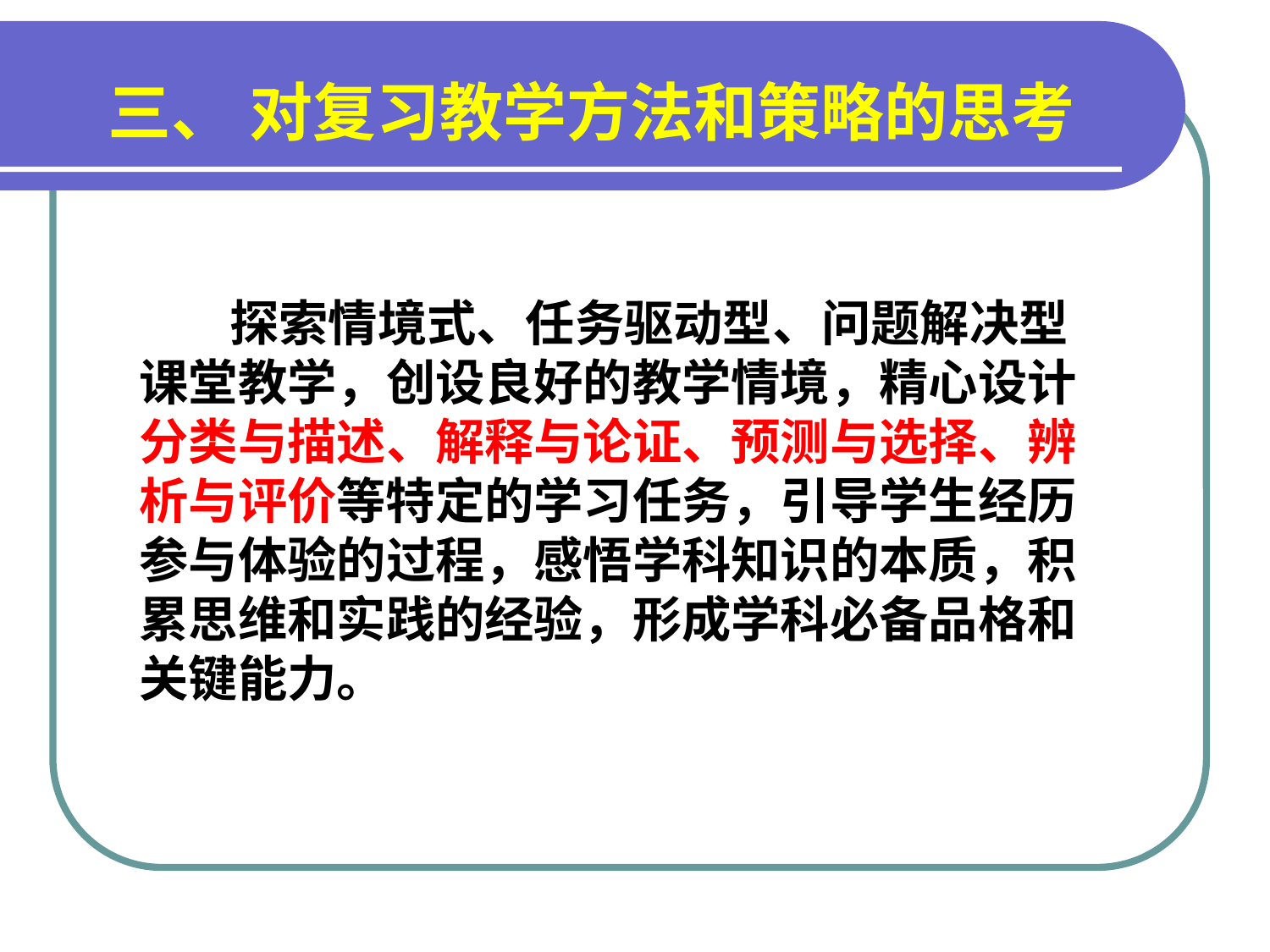

三、 对复习教学方法和策略的思考
       探索情境式、任务驱动型、问题解决型课堂教学，创设良好的教学情境，精心设计分类与描述、解释与论证、预测与选择、辨析与评价等特定的学习任务，引导学生经历参与体验的过程，感悟学科知识的本质，积累思维和实践的经验，形成学科必备品格和关键能力。